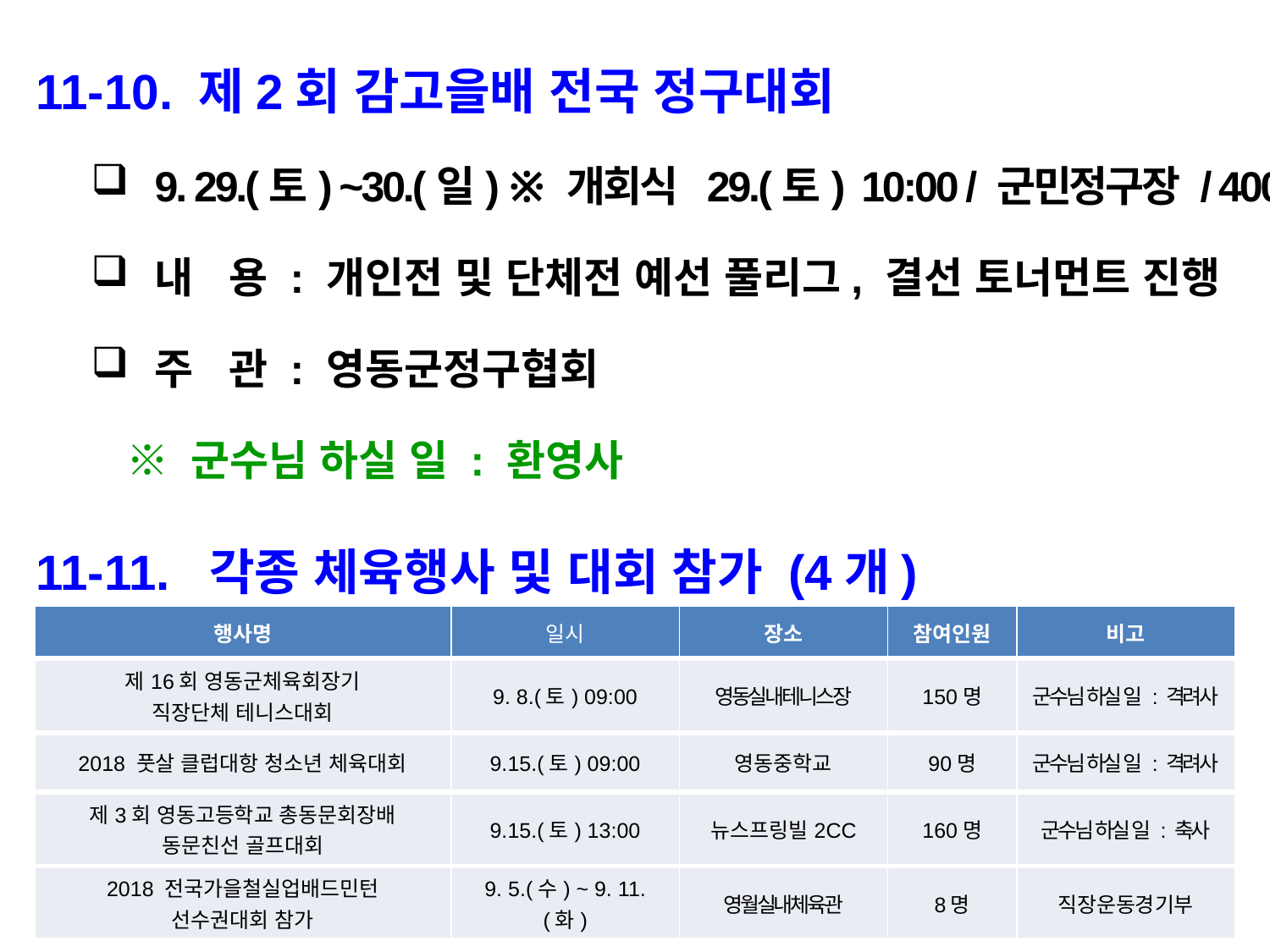

11-10. 제2회 감고을배 전국 정구대회
9. 29.(토) ~30.(일) ※ 개회식  29.(토)  10:00 / 군민정구장 / 400명
내   용 : 개인전 및 단체전 예선 풀리그, 결선 토너먼트 진행
주   관 : 영동군정구협회
   ※ 군수님 하실 일 : 환영사
11-11.  각종 체육행사 및 대회 참가 (4개)

| 행사명 | 일시 | 장소 | 참여인원 | 비고 |
| --- | --- | --- | --- | --- |
| 제16회 영동군체육회장기 직장단체 테니스대회 | 9. 8.(토) 09:00 | 영동실내테니스장 | 150명 | 군수님 하실 일 : 격려사 |
| 2018 풋살 클럽대항 청소년 체육대회 | 9.15.(토) 09:00 | 영동중학교 | 90명 | 군수님 하실 일 : 격려사 |
| 제3회 영동고등학교 총동문회장배 동문친선 골프대회 | 9.15.(토) 13:00 | 뉴스프링빌2CC | 160명 | 군수님 하실 일 : 축사 |
| 2018 전국가을철실업배드민턴 선수권대회 참가 | 9. 5.(수) ~ 9. 11.(화) | 영월실내체육관 | 8명 | 직장운동경기부 |